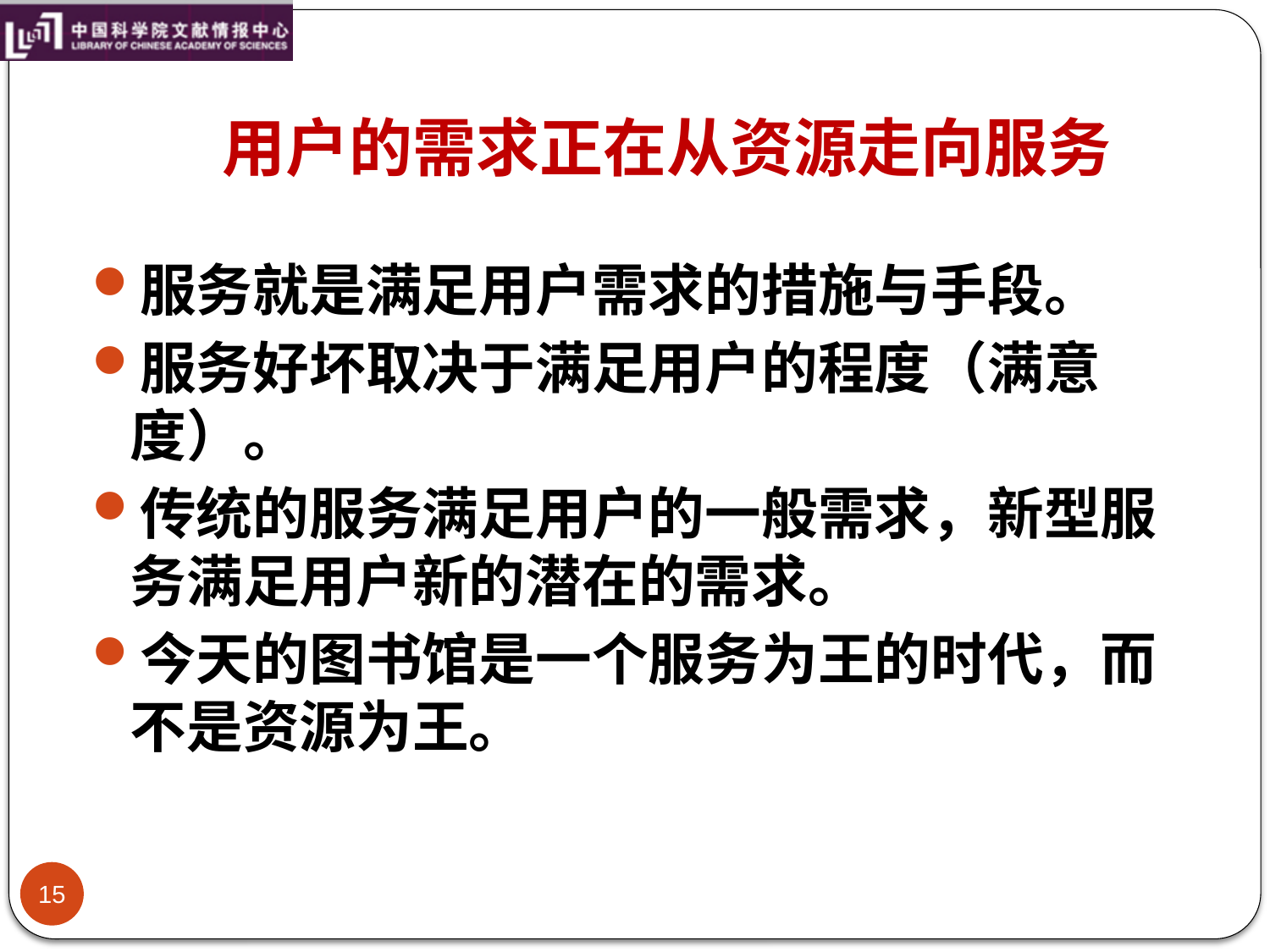

# 用户的需求正在从资源走向服务
服务就是满足用户需求的措施与手段。
服务好坏取决于满足用户的程度（满意度）。
传统的服务满足用户的一般需求，新型服务满足用户新的潜在的需求。
今天的图书馆是一个服务为王的时代，而不是资源为王。

15